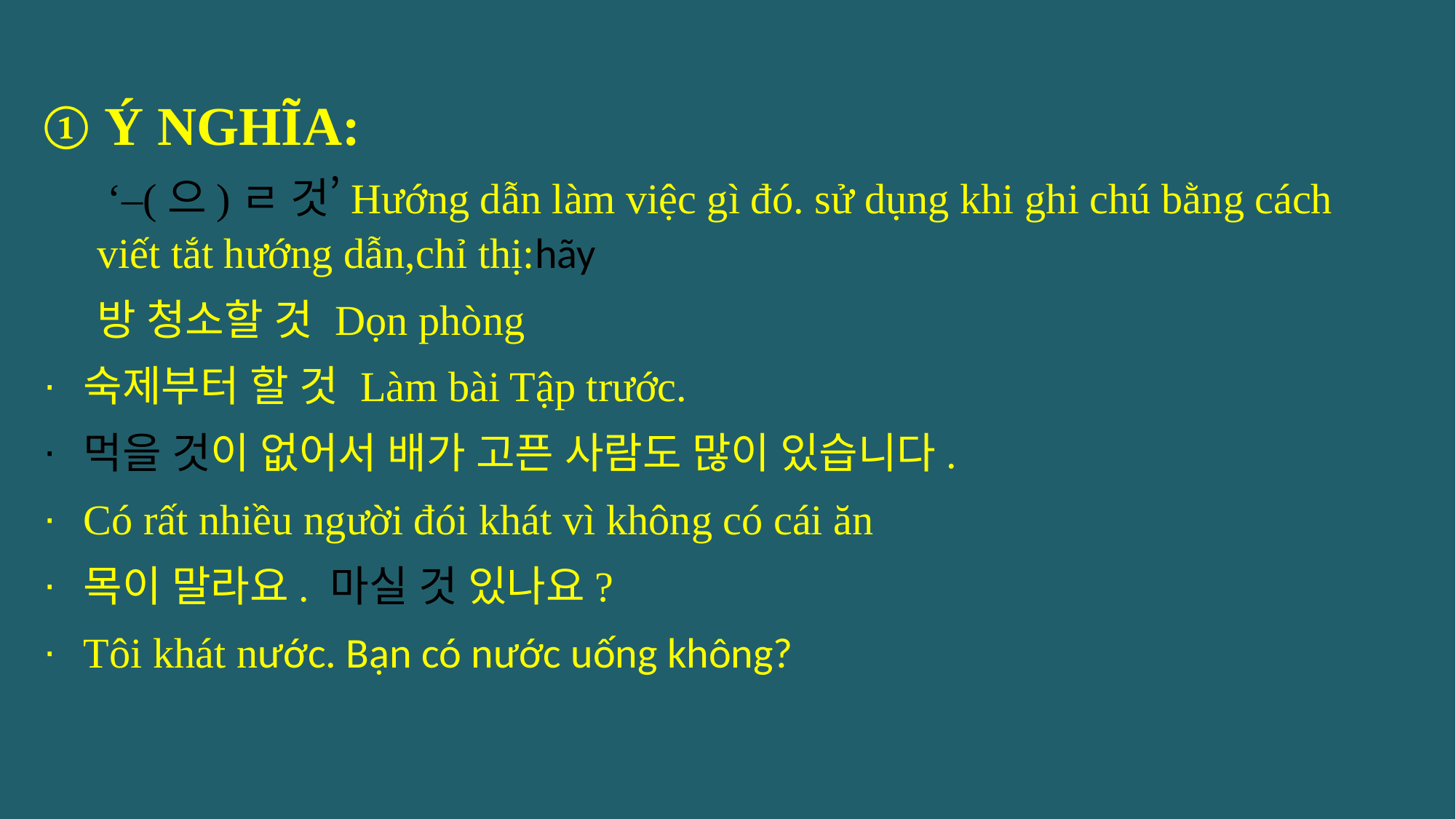

① Ý NGHĨA:
 ‘–(으)ㄹ 것’Hướng dẫn làm việc gì đó. sử dụng khi ghi chú bằng cách viết tắt hướng dẫn,chỉ thị:hãy
방 청소할 것 Dọn phòng
숙제부터 할 것 Làm bài Tập trước.
먹을 것이 없어서 배가 고픈 사람도 많이 있습니다.
Có rất nhiều người đói khát vì không có cái ăn
목이 말라요. 마실 것 있나요?
Tôi khát nước. Bạn có nước uống không?